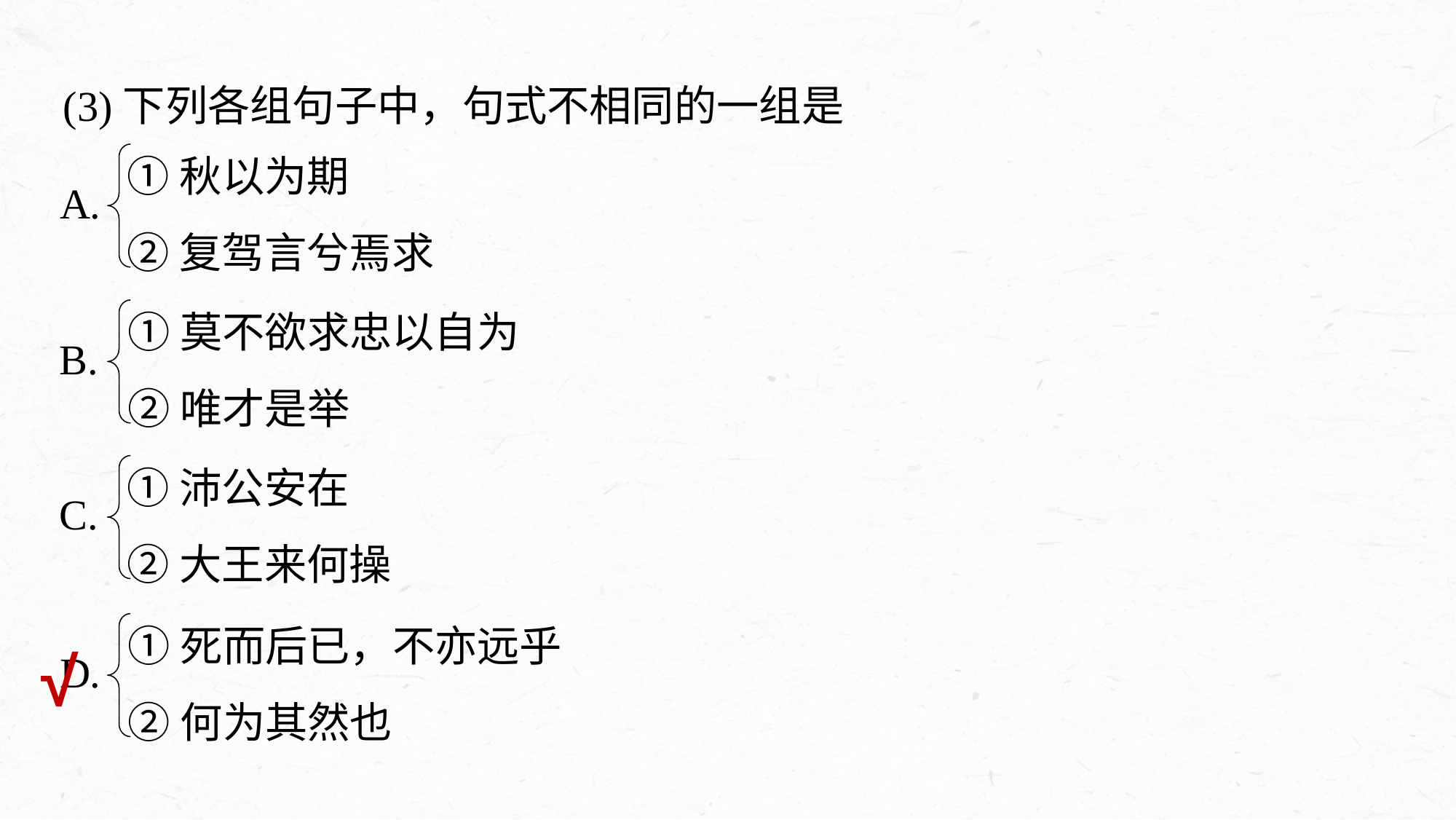

(3)下列各组句子中，句式不相同的一组是
①秋以为期
②复驾言兮焉求

A.
①莫不欲求忠以自为
②唯才是举

B.
①沛公安在
②大王来何操

C.
①死而后已，不亦远乎
②何为其然也

√
D.